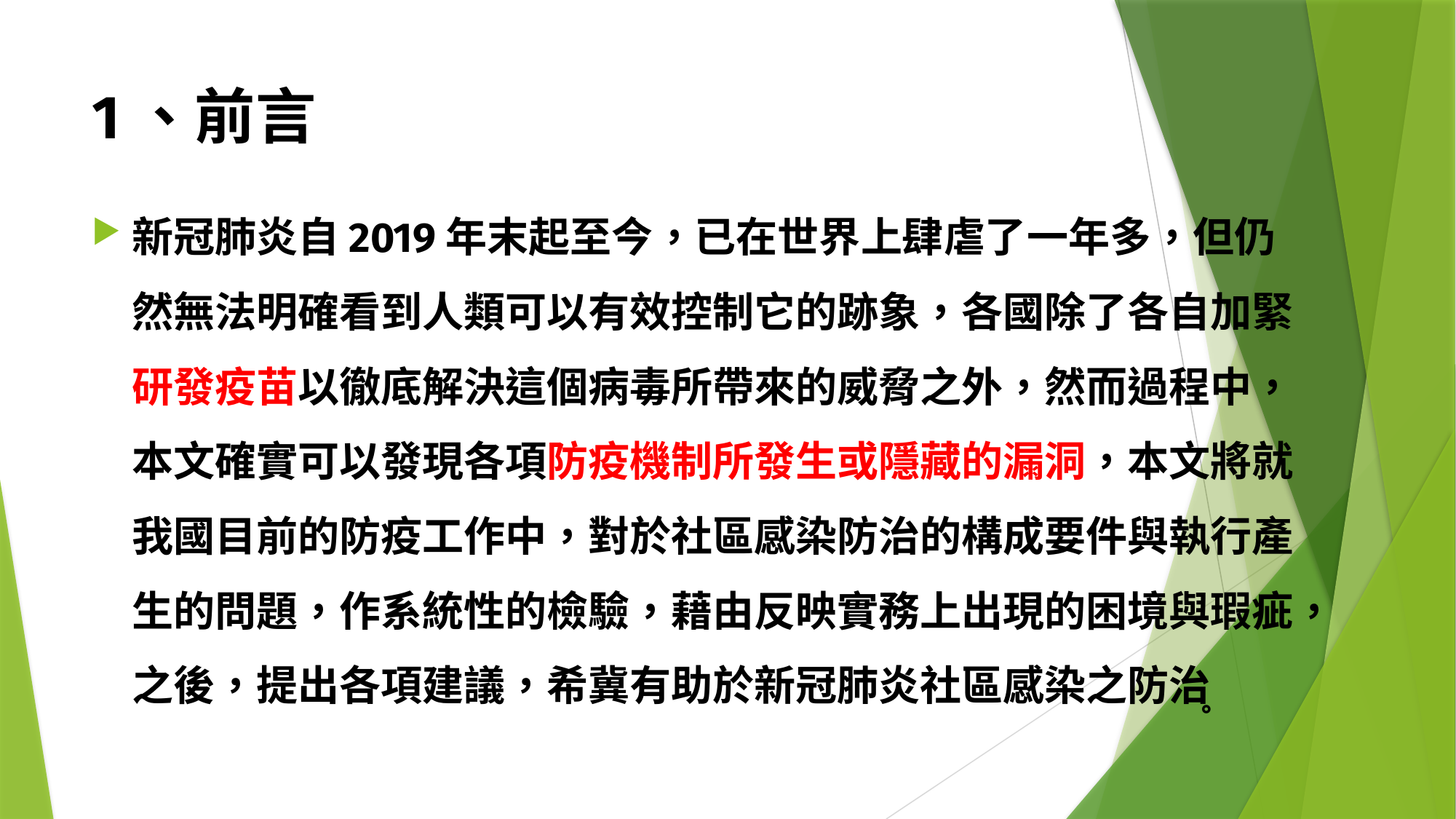

# 1、前言
新冠肺炎自2019年末起至今，已在世界上肆虐了一年多，但仍然無法明確看到人類可以有效控制它的跡象，各國除了各自加緊研發疫苗以徹底解決這個病毒所帶來的威脅之外，然而過程中，本文確實可以發現各項防疫機制所發生或隱藏的漏洞，本文將就我國目前的防疫工作中，對於社區感染防治的構成要件與執行產生的問題，作系統性的檢驗，藉由反映實務上出現的困境與瑕疵，之後，提出各項建議，希冀有助於新冠肺炎社區感染之防治〭